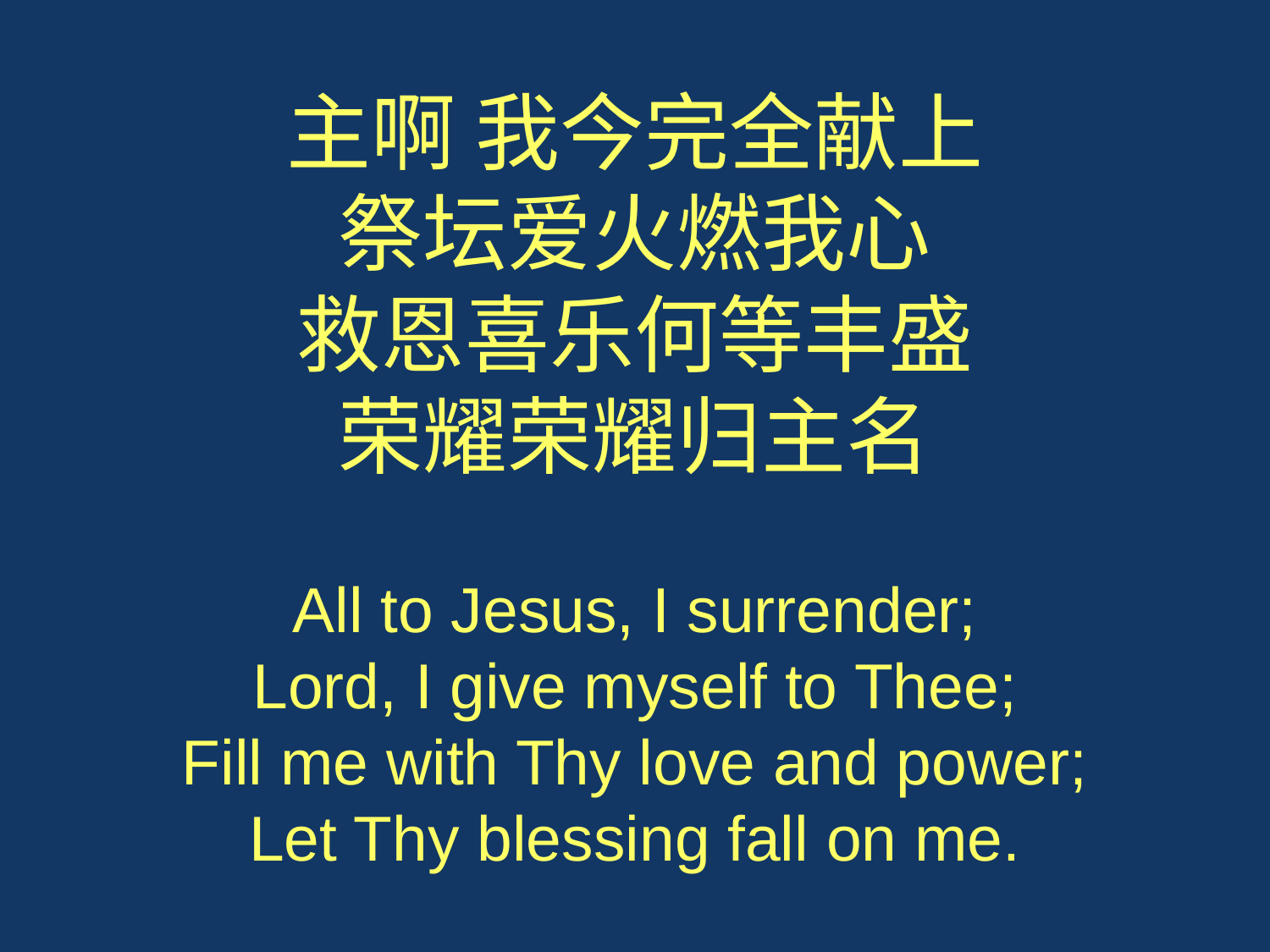

主啊 我今完全献上
祭坛爱火燃我心
救恩喜乐何等丰盛
荣耀荣耀归主名

All to Jesus, I surrender;
Lord, I give myself to Thee;
Fill me with Thy love and power;
Let Thy blessing fall on me.